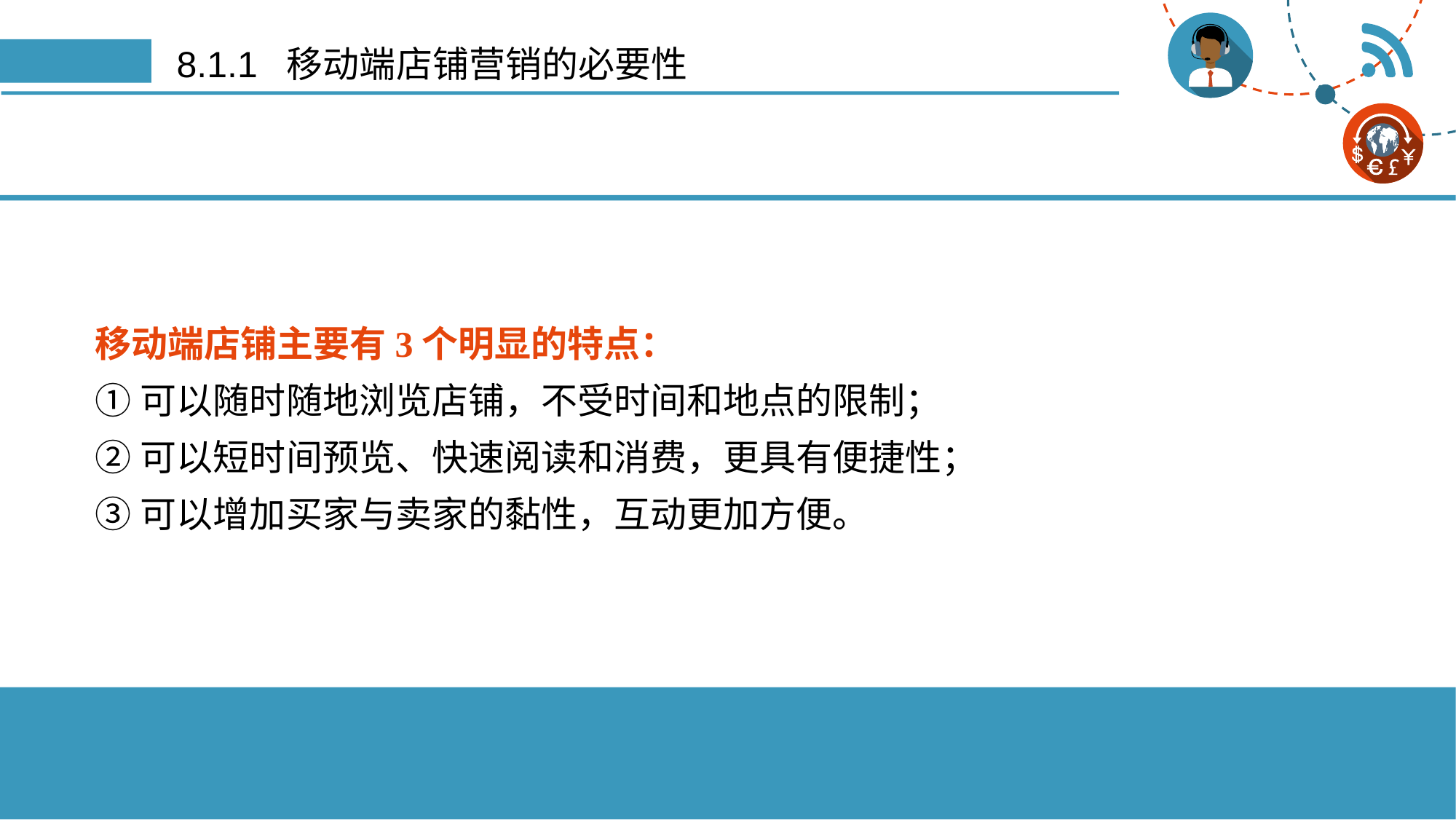

# 8.1.1  移动端店铺营销的必要性

移动端店铺主要有3个明显的特点：
①可以随时随地浏览店铺，不受时间和地点的限制；
②可以短时间预览、快速阅读和消费，更具有便捷性；
③可以增加买家与卖家的黏性，互动更加方便。